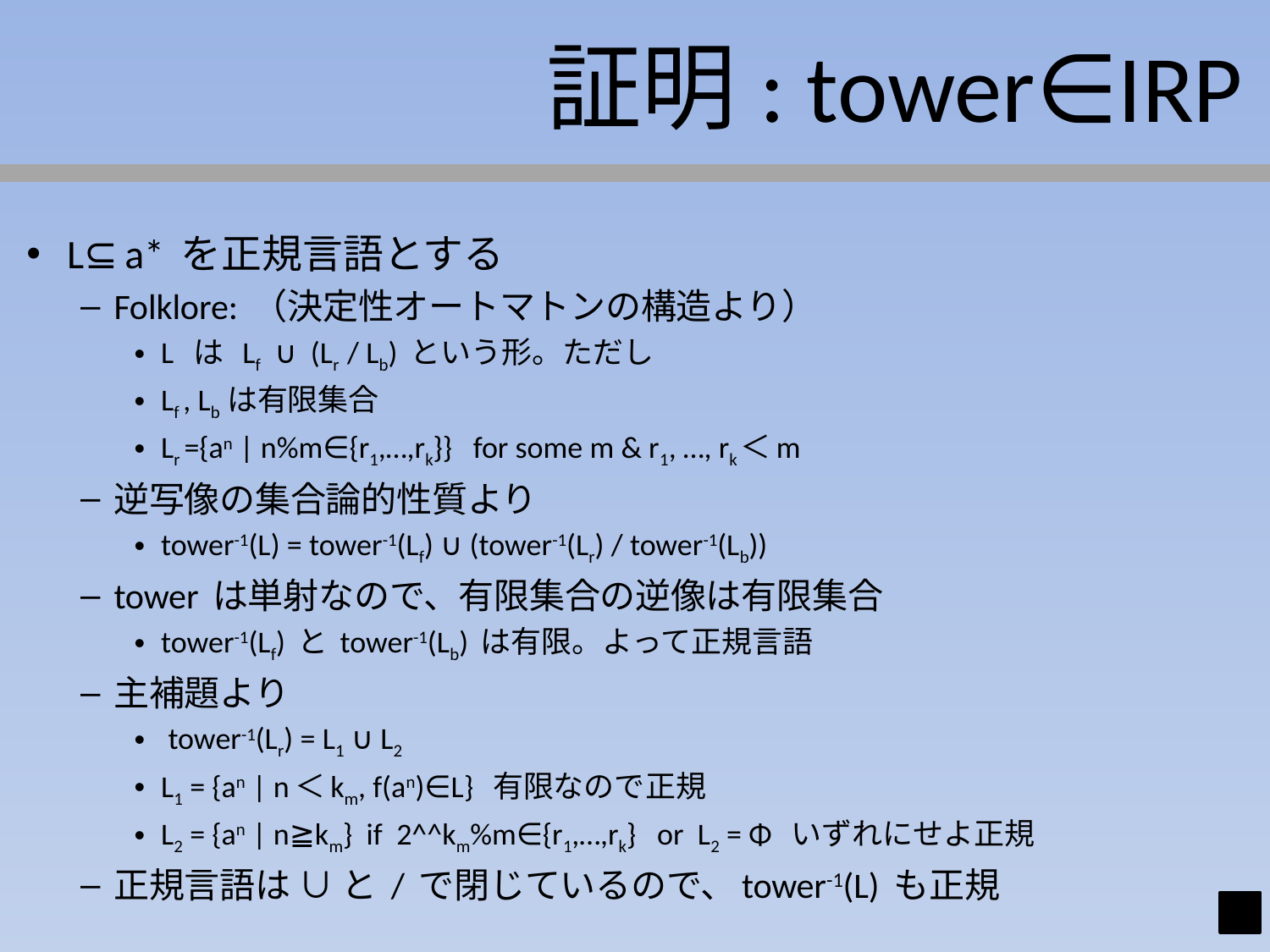

# 証明: tower∈IRP
L⊆a* を正規言語とする
Folklore: （決定性オートマトンの構造より）
L  は  Lf  ∪  (Lr  / Lb) という形。ただし
Lf , Lb は有限集合
Lr ={an | n%m∈{r1,…,rk}}   for some m & r1, …, rk＜m
逆写像の集合論的性質より
tower-1(L) = tower-1(Lf) ∪ (tower-1(Lr) / tower-1(Lb))
tower は単射なので、有限集合の逆像は有限集合
tower-1(Lf) と tower-1(Lb) は有限。よって正規言語
主補題より
 tower-1(Lr) = L1 ∪ L2
L1 = {an | n＜km, f(an)∈L}  有限なので正規
L2 = {an | n≧km}  if  2^^km%m∈{r1,…,rk}   or  L2 = Φ  いずれにせよ正規
正規言語は ∪ と / で閉じているので、tower-1(L) も正規